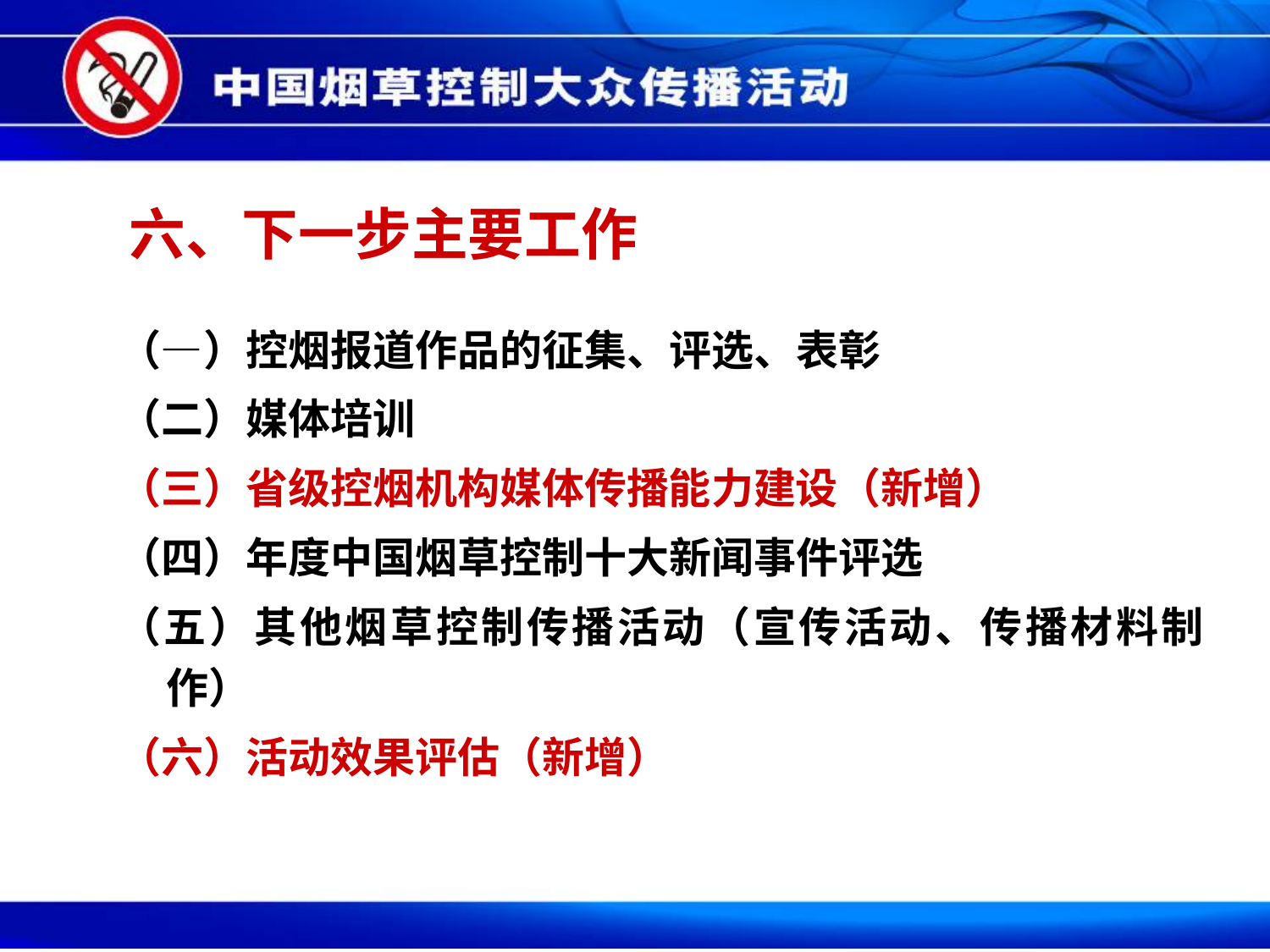

# 六、下一步主要工作
（—）控烟报道作品的征集、评选、表彰
（二）媒体培训
（三）省级控烟机构媒体传播能力建设（新增）
（四）年度中国烟草控制十大新闻事件评选
（五）其他烟草控制传播活动（宣传活动、传播材料制作）
（六）活动效果评估（新增）